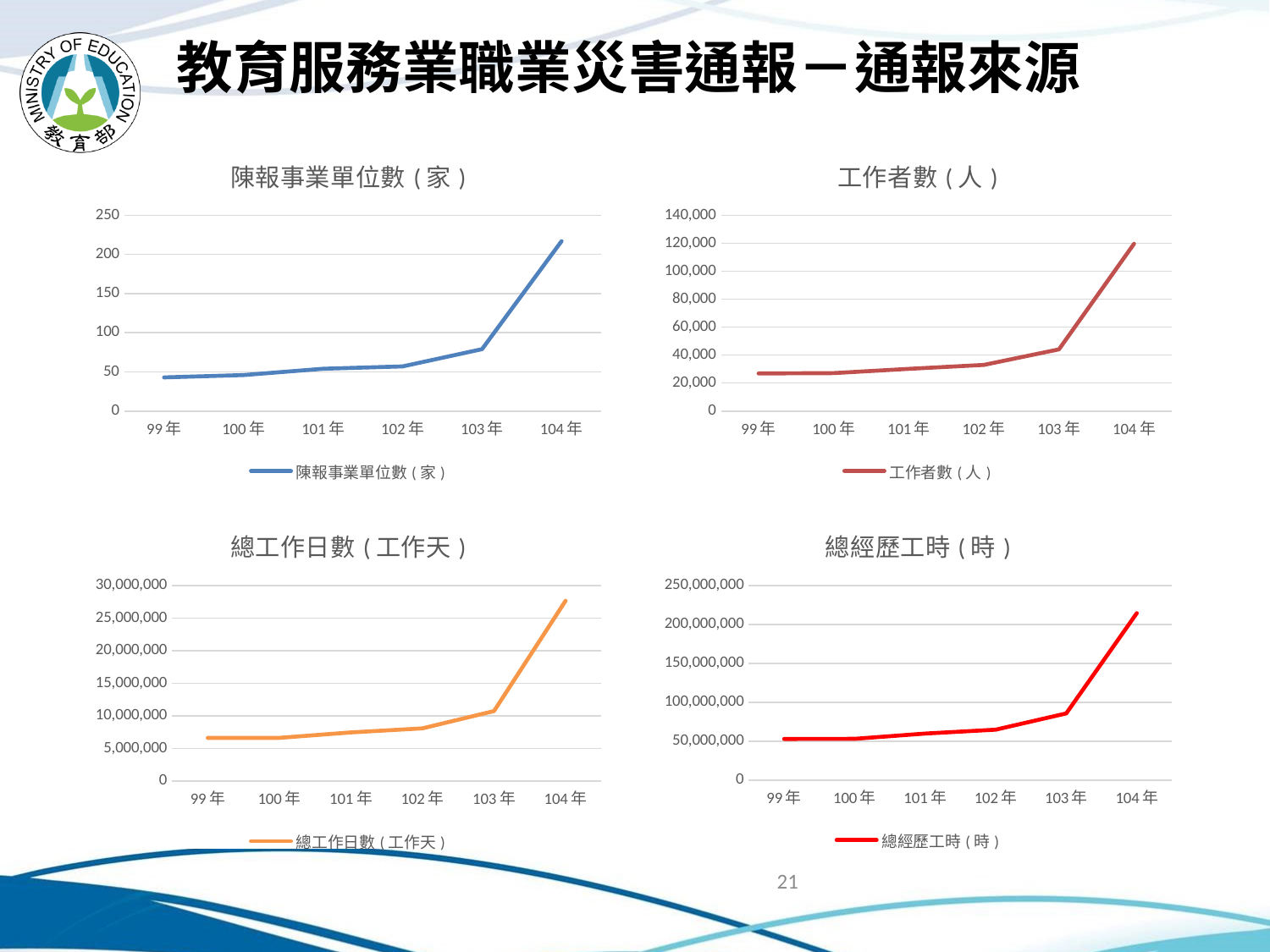

# 教育服務業職業災害通報－通報來源

### Chart:

| Category | 陳報事業單位數(家) |
|---|---|
| 99年 | 43.0 |
| 100年 | 46.0 |
| 101年 | 54.0 |
| 102年 | 57.0 |
| 103年 | 79.0 |
| 104年 | 217.0 |

### Chart:

| Category | 工作者數(人) |
|---|---|
| 99年 | 26878.0 |
| 100年 | 27155.0 |
| 101年 | 30162.0 |
| 102年 | 33010.0 |
| 103年 | 44100.0 |
| 104年 | 119642.0 |

### Chart:

| Category | 總工作日數(工作天) |
|---|---|
| 99年 | 6633011.0 |
| 100年 | 6640004.0 |
| 101年 | 7478414.0 |
| 102年 | 8098169.0 |
| 103年 | 10746485.0 |
| 104年 | 27659457.0 |

### Chart:

| Category | 總經歷工時(時) |
|---|---|
| 99年 | 52904894.0 |
| 100年 | 53084329.0 |
| 101年 | 59773124.0 |
| 102年 | 64780773.0 |
| 103年 | 85662112.0 |
| 104年 | 214502136.0 |
21